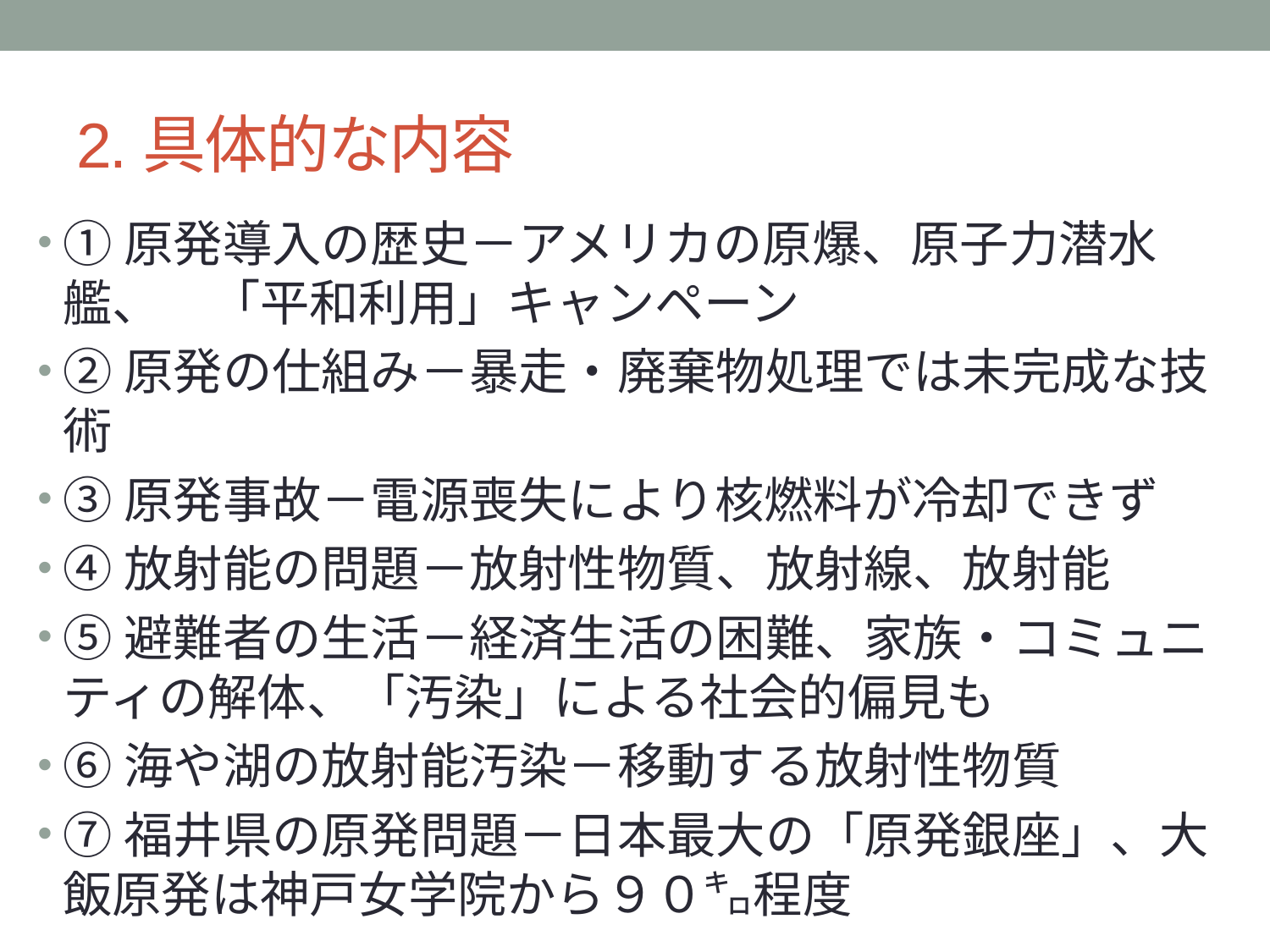

# 2.具体的な内容
①原発導入の歴史－アメリカの原爆、原子力潜水艦、　「平和利用」キャンペーン
②原発の仕組み－暴走・廃棄物処理では未完成な技術
③原発事故－電源喪失により核燃料が冷却できず
④放射能の問題－放射性物質、放射線、放射能
⑤避難者の生活－経済生活の困難、家族・コミュニティの解体、「汚染」による社会的偏見も
⑥海や湖の放射能汚染－移動する放射性物質
⑦福井県の原発問題－日本最大の「原発銀座」、大飯原発は神戸女学院から９０㌔程度